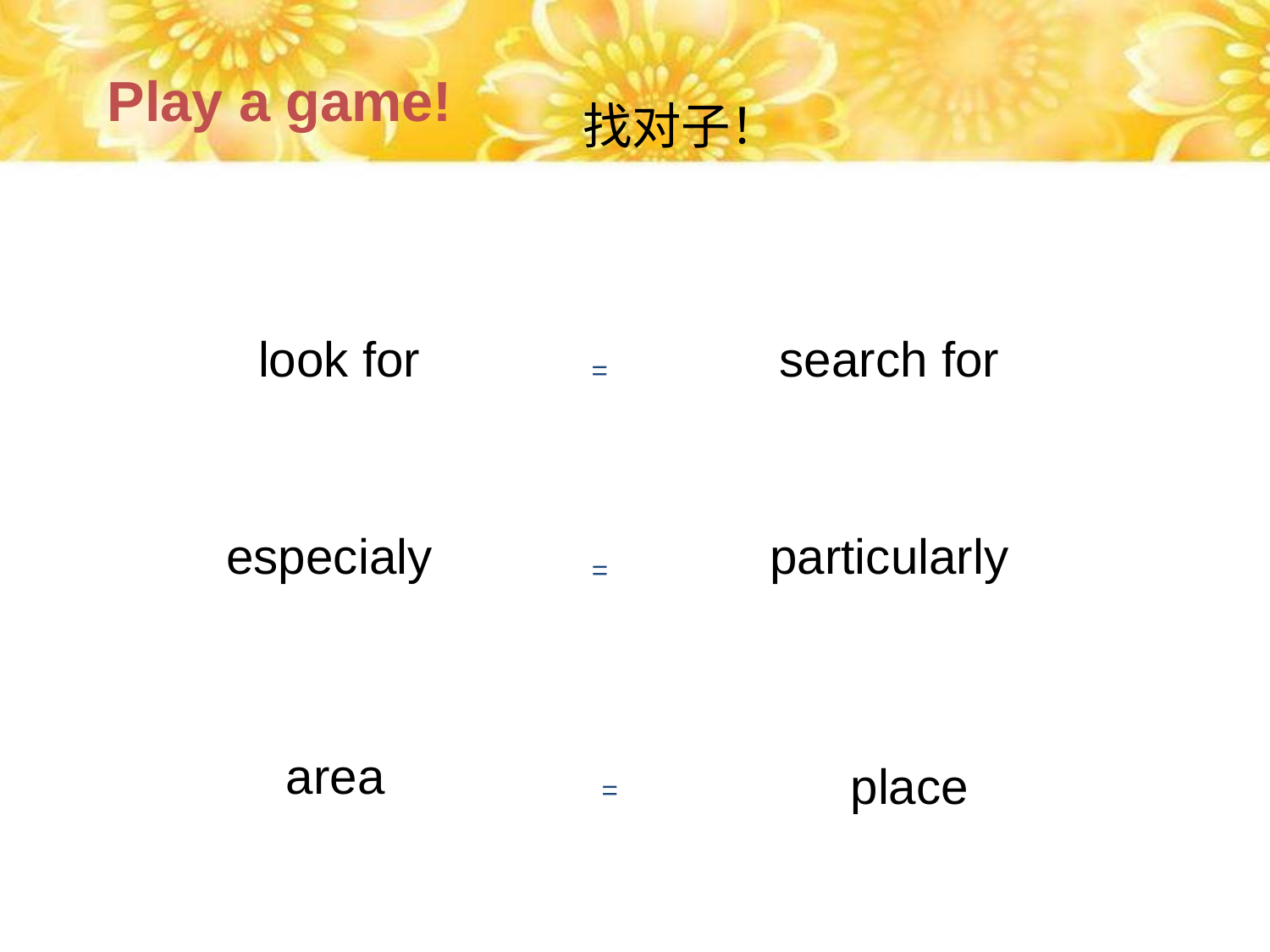

Play a game!
找对子！

look for
search for

=
especialy
particularly

=
area
place

=